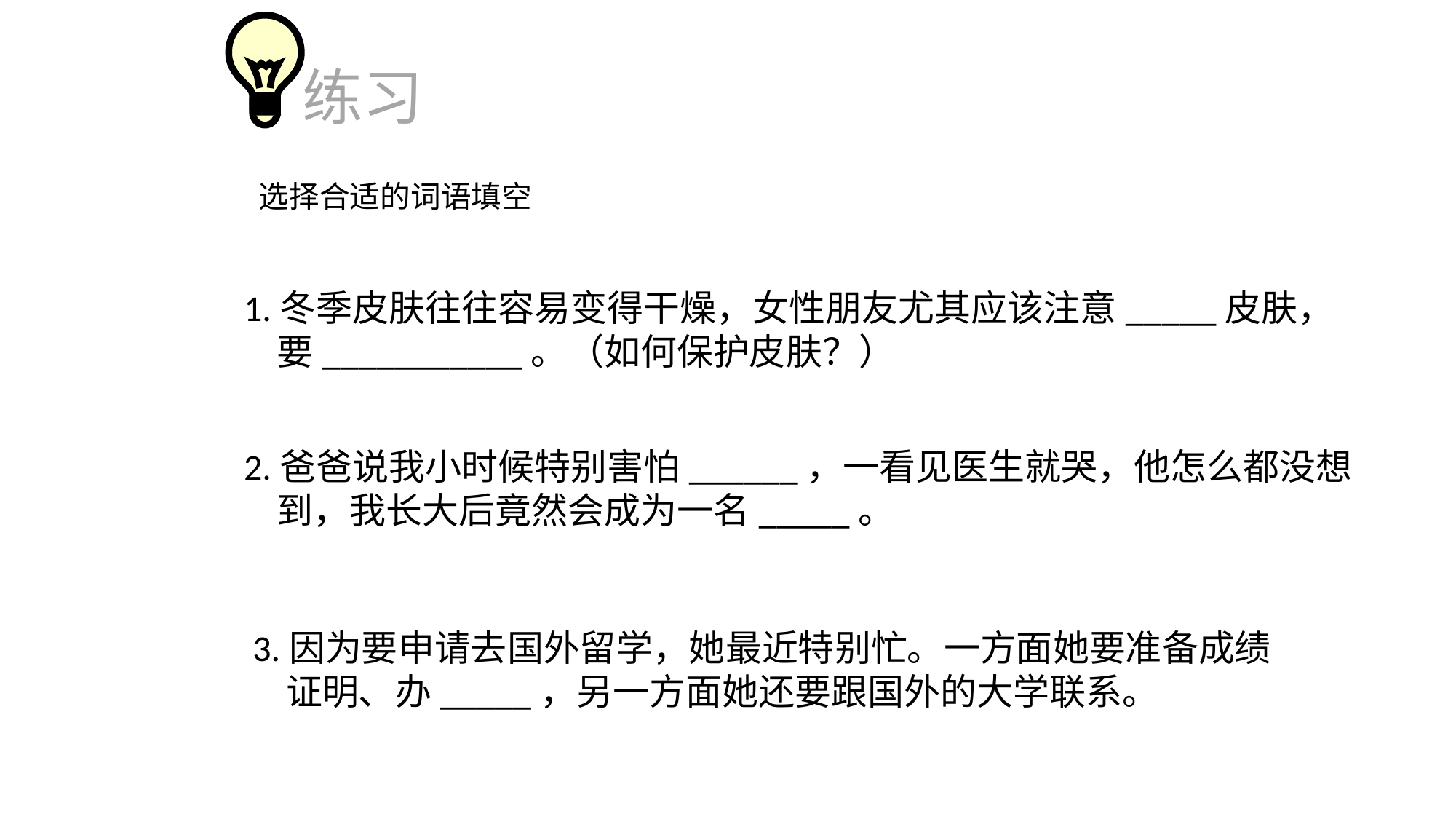

练习
选择合适的词语填空
1.冬季皮肤往往容易变得干燥，女性朋友尤其应该注意_____皮肤，
   要___________。（如何保护皮肤？）
2.爸爸说我小时候特别害怕______，一看见医生就哭，他怎么都没想
   到，我长大后竟然会成为一名_____。
3.因为要申请去国外留学，她最近特别忙。一方面她要准备成绩
   证明、办_____，另一方面她还要跟国外的大学联系。